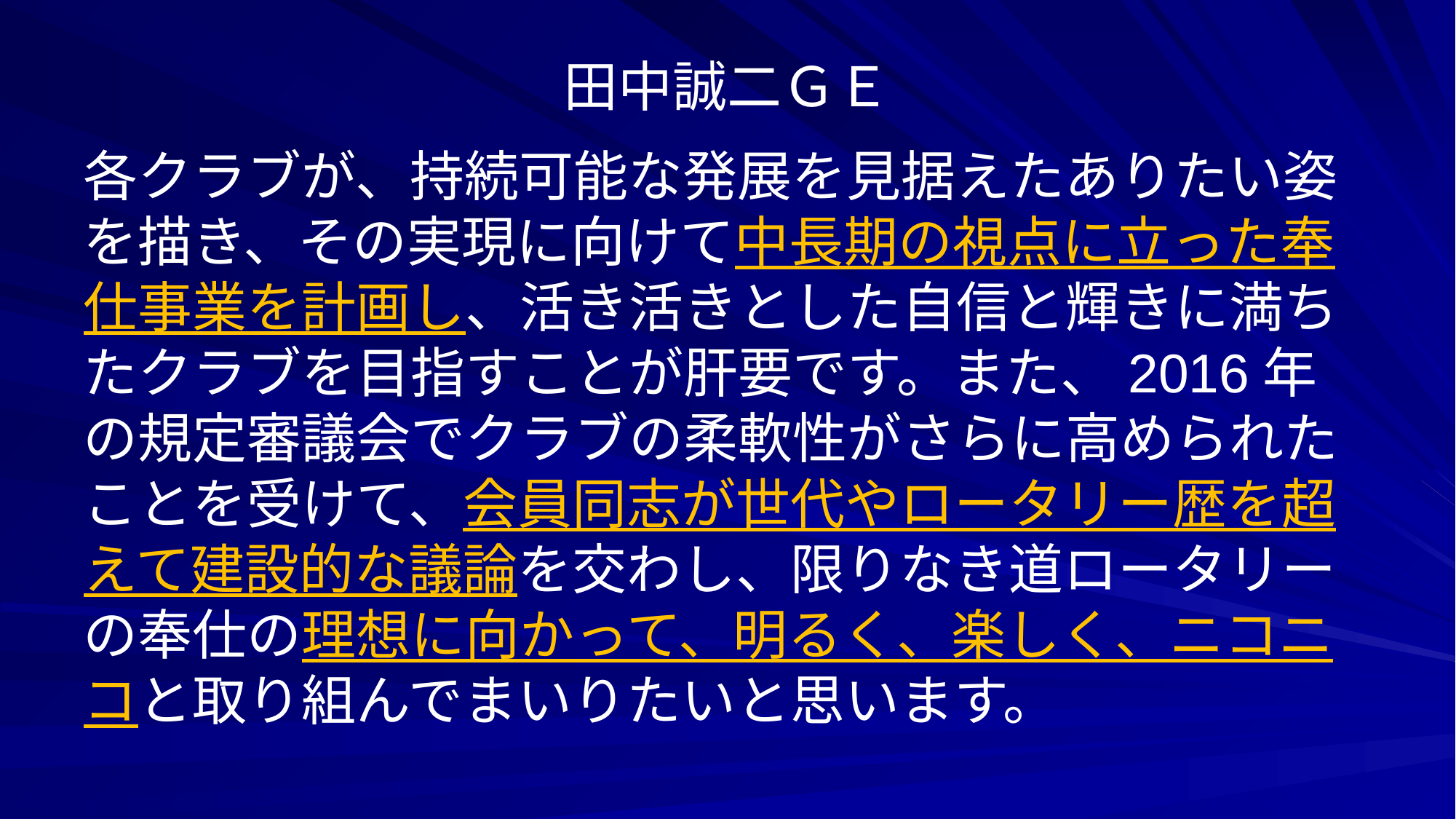

# 田中誠二ＧＥ
各クラブが、持続可能な発展を見据えたありたい姿を描き、その実現に向けて中長期の視点に立った奉仕事業を計画し、活き活きとした自信と輝きに満ちたクラブを目指すことが肝要です。また、2016年の規定審議会でクラブの柔軟性がさらに高められたことを受けて、会員同志が世代やロータリー歴を超えて建設的な議論を交わし、限りなき道ロータリーの奉仕の理想に向かって、明るく、楽しく、ニコニコと取り組んでまいりたいと思います。